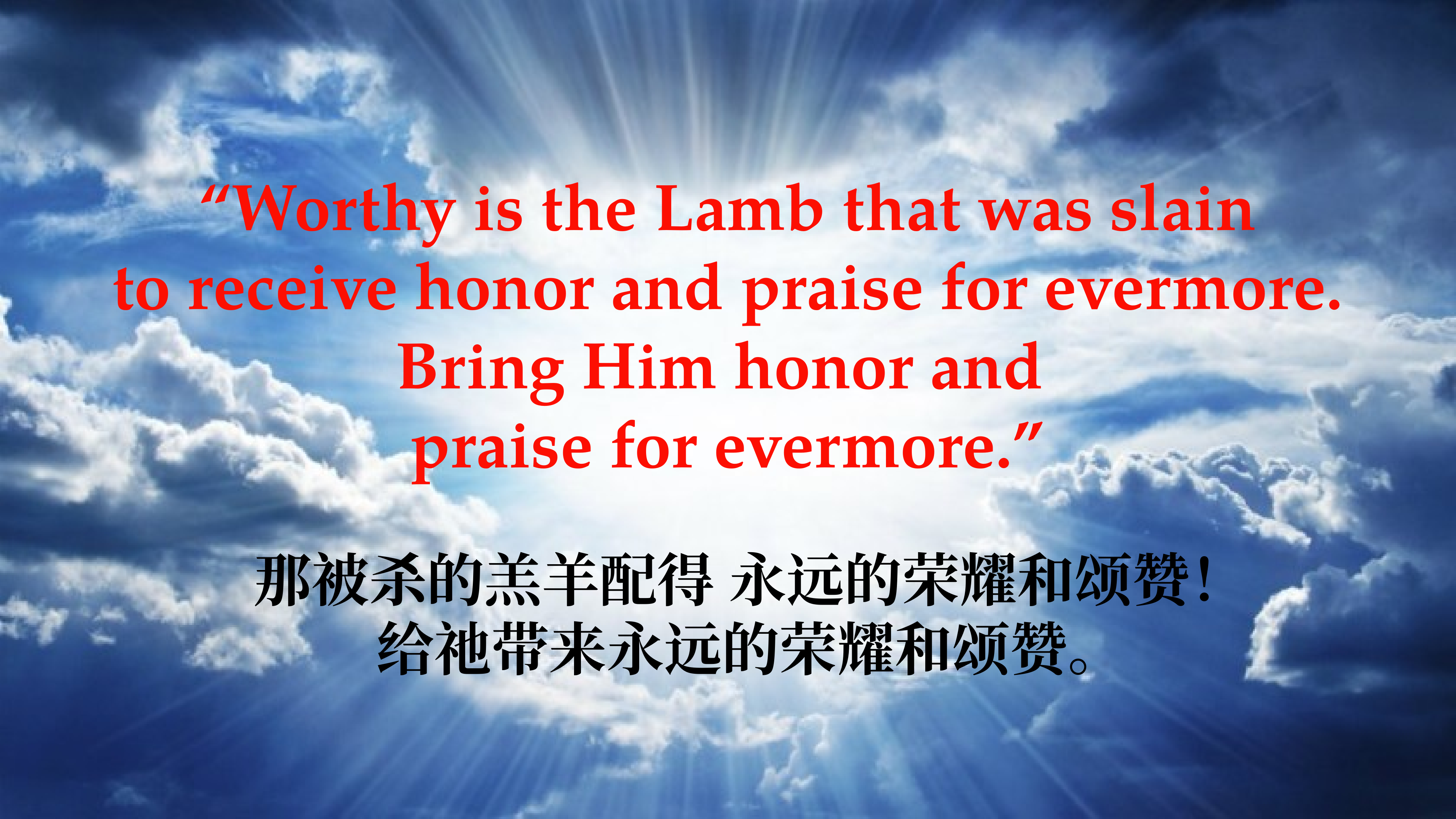

# “Worthy is the Lamb that was slain
to receive honor and praise for evermore.
Bring Him honor and
praise for evermore.”
那被杀的羔羊配得 永远的荣耀和颂赞！
给祂带来永远的荣耀和颂赞。
11